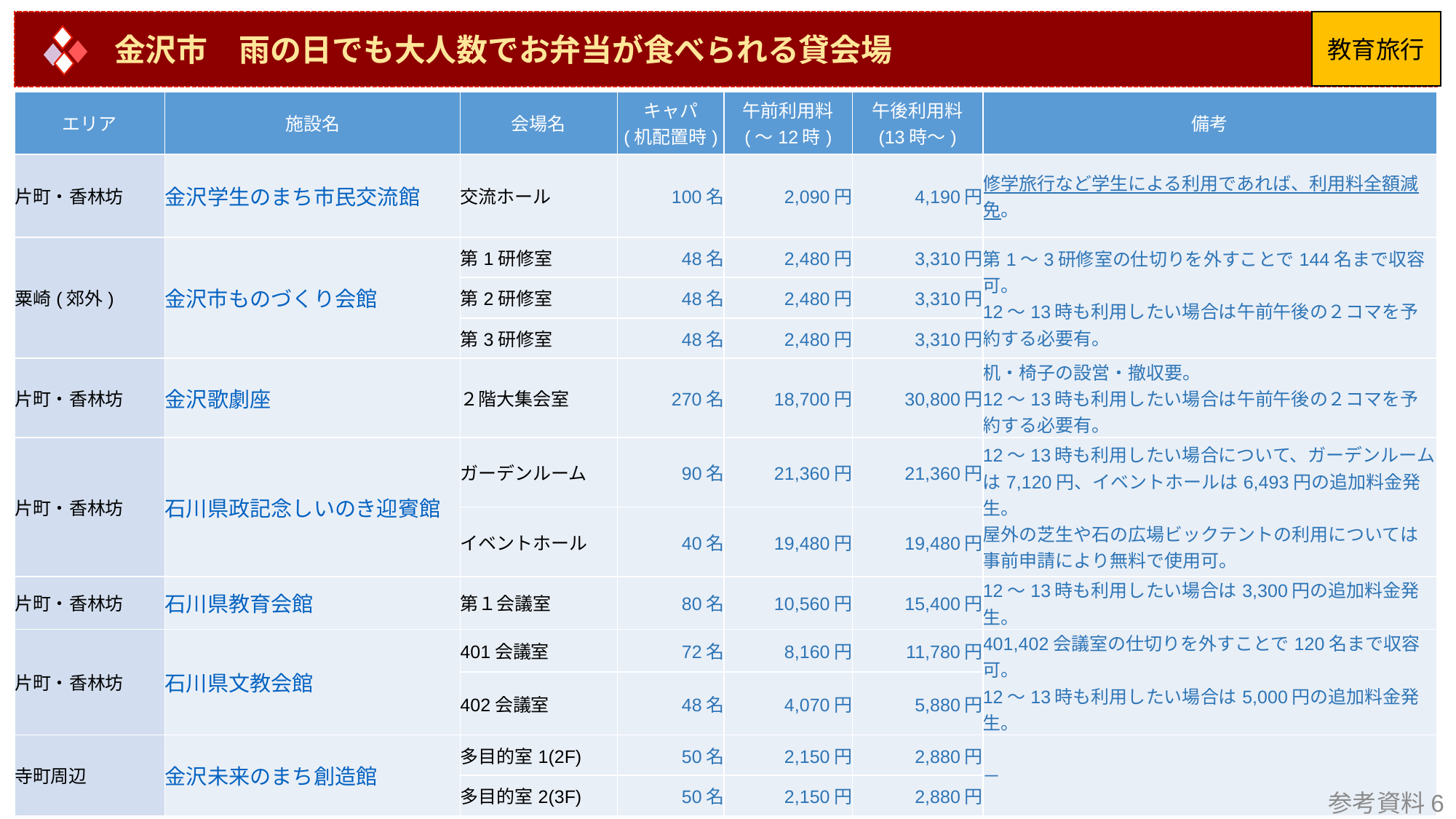

教育旅行
　　　  　　　金沢市　雨の日でも大人数でお弁当が食べられる貸会場

| エリア | 施設名 | 会場名 | キャパ (机配置時) | 午前利用料 (～12時) | 午後利用料 (13時～) | 備考 |
| --- | --- | --- | --- | --- | --- | --- |
| 片町・香林坊 | 金沢学生のまち市民交流館 | 交流ホール | 100名 | 2,090円 | 4,190円 | 修学旅行など学生による利用であれば、利用料全額減免。 |
| 粟崎(郊外) | 金沢市ものづくり会館 | 第1研修室 | 48名 | 2,480円 | 3,310円 | 第1～3研修室の仕切りを外すことで144名まで収容可。 12～13時も利用したい場合は午前午後の２コマを予約する必要有。 |
|  |  | 第2研修室 | 48名 | 2,480円 | 3,310円 |  |
|  |  | 第3研修室 | 48名 | 2,480円 | 3,310円 |  |
| 片町・香林坊 | 金沢歌劇座 | ２階大集会室 | 270名 | 18,700円 | 30,800円 | 机・椅子の設営・撤収要。 12～13時も利用したい場合は午前午後の２コマを予約する必要有。 |
| 片町・香林坊 | 石川県政記念しいのき迎賓館 | ガーデンルーム | 90名 | 21,360円 | 21,360円 | 12～13時も利用したい場合について、ガーデンルームは7,120円、イベントホールは6,493円の追加料金発生。 屋外の芝生や石の広場ビックテントの利用については事前申請により無料で使用可。 |
|  |  | イベントホール | 40名 | 19,480円 | 19,480円 |  |
| 片町・香林坊 | 石川県教育会館 | 第１会議室 | 80名 | 10,560円 | 15,400円 | 12～13時も利用したい場合は3,300円の追加料金発生。 |
| 片町・香林坊 | 石川県文教会館 | 401会議室 | 72名 | 8,160円 | 11,780円 | 401,402会議室の仕切りを外すことで120名まで収容可。 12～13時も利用したい場合は5,000円の追加料金発生。 |
|  |  | 402会議室 | 48名 | 4,070円 | 5,880円 |  |
| 寺町周辺 | 金沢未来のまち創造館 | 多目的室1(2F) | 50名 | 2,150円 | 2,880円 | － |
|  |  | 多目的室2(3F) | 50名 | 2,150円 | 2,880円 |  |
団体向け食事施設情報
参考資料6